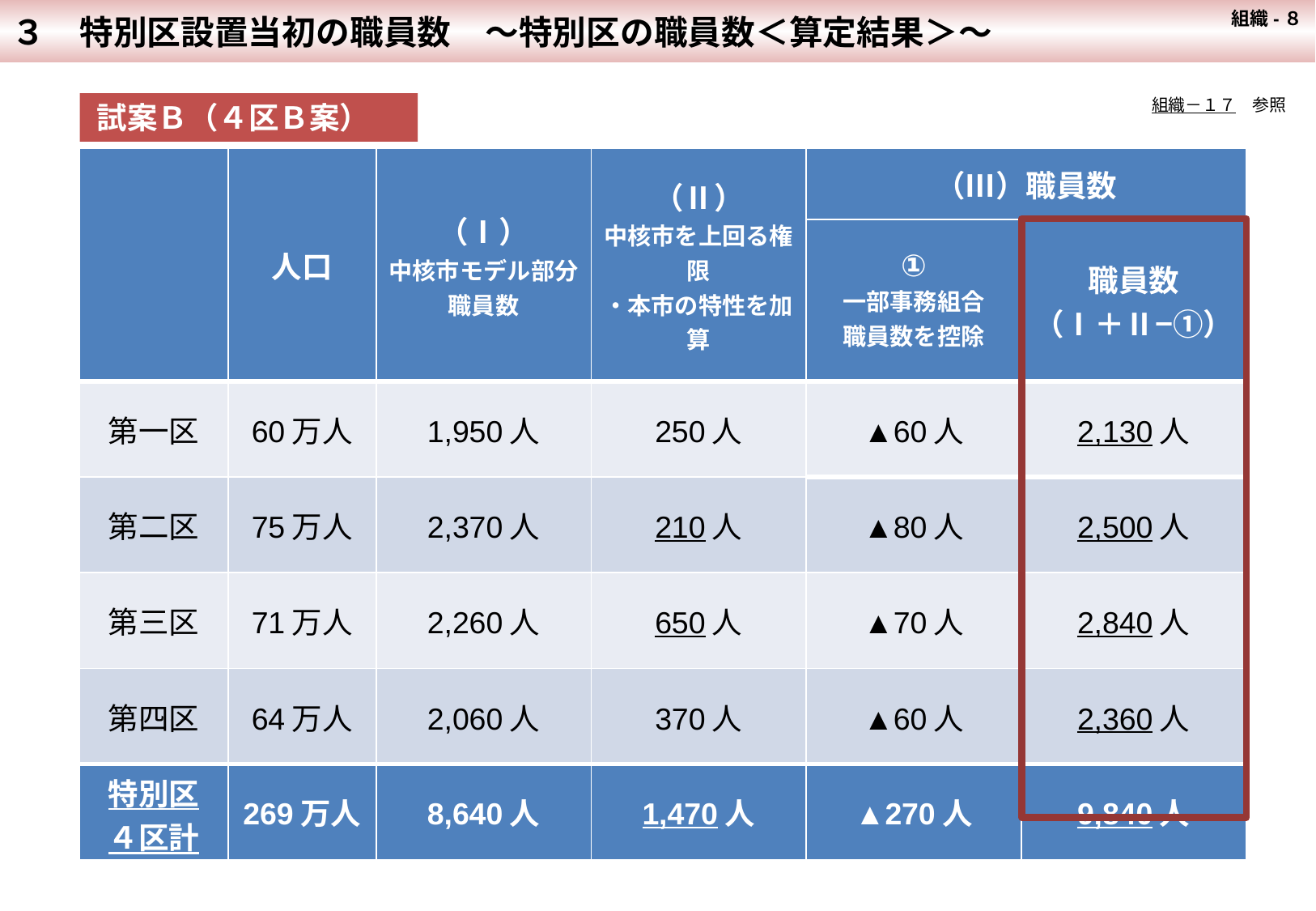

組織-８
３　特別区設置当初の職員数　～特別区の職員数＜算定結果＞～
組織－１７　参照
試案Ｂ（４区Ｂ案）
|  | 人口 | （Ⅰ） 中核市モデル部分 職員数 | （Ⅱ） 中核市を上回る権限 ・本市の特性を加算 | （Ⅲ）職員数 |  |
| --- | --- | --- | --- | --- | --- |
|  |  |  |  | ① 一部事務組合 職員数を控除 | 職員数 （Ⅰ＋Ⅱ−①） |
| 第一区 | 60万人 | 1,950人 | 250人 | ▲60人 | 2,130人 |
| 第二区 | 75万人 | 2,370人 | 210人 | ▲80人 | 2,500人 |
| 第三区 | 71万人 | 2,260人 | 650人 | ▲70人 | 2,840人 |
| 第四区 | 64万人 | 2,060人 | 370人 | ▲60人 | 2,360人 |
| 特別区 ４区計 | 269万人 | 8,640人 | 1,470人 | ▲270人 | 9,840人 |